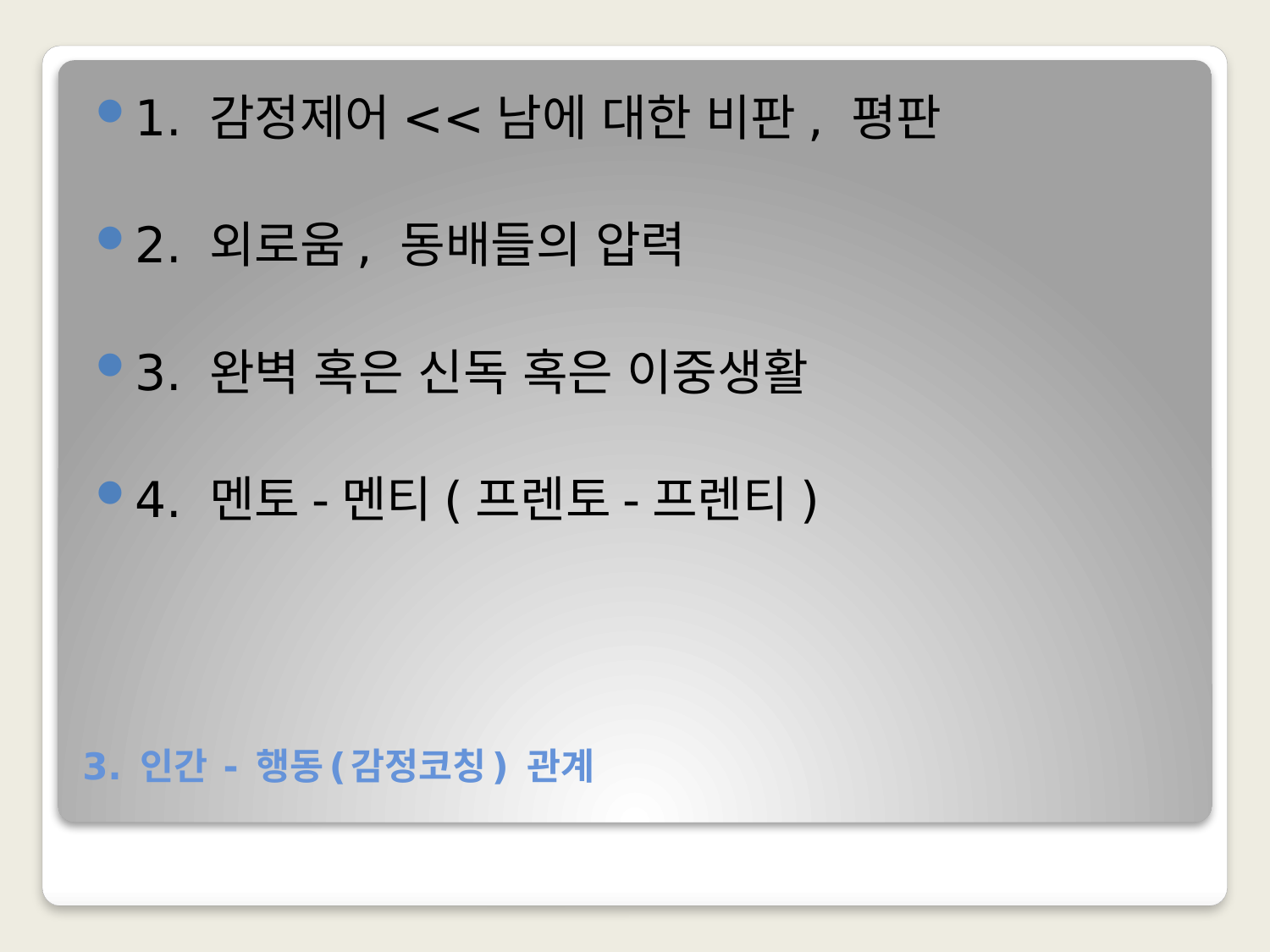

1. 감정제어<<남에 대한 비판, 평판

2. 외로움, 동배들의 압력

3. 완벽 혹은 신독 혹은 이중생활

4. 멘토-멘티(프렌토-프렌티)
# 3. 인간 - 행동(감정코칭) 관계